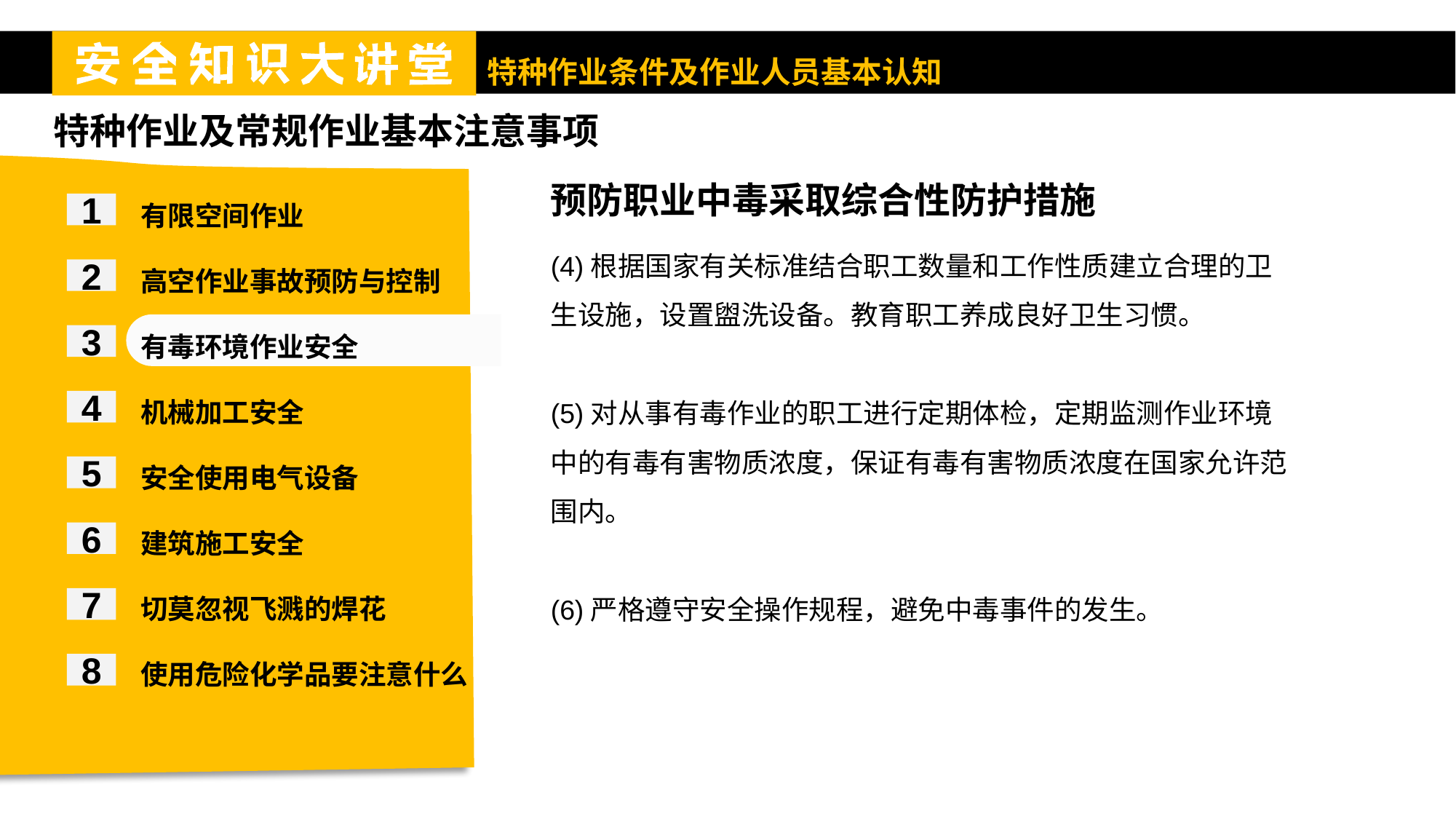

特种作业及常规作业基本注意事项

有限空间作业
高空作业事故预防与控制
有毒环境作业安全
机械加工安全
安全使用电气设备
建筑施工安全
切莫忽视飞溅的焊花
使用危险化学品要注意什么
预防职业中毒采取综合性防护措施
1
(4)根据国家有关标准结合职工数量和工作性质建立合理的卫生设施，设置盥洗设备。教育职工养成良好卫生习惯。

(5)对从事有毒作业的职工进行定期体检，定期监测作业环境中的有毒有害物质浓度，保证有毒有害物质浓度在国家允许范围内。

(6)严格遵守安全操作规程，避免中毒事件的发生。
2
3
4
5
6
7
8